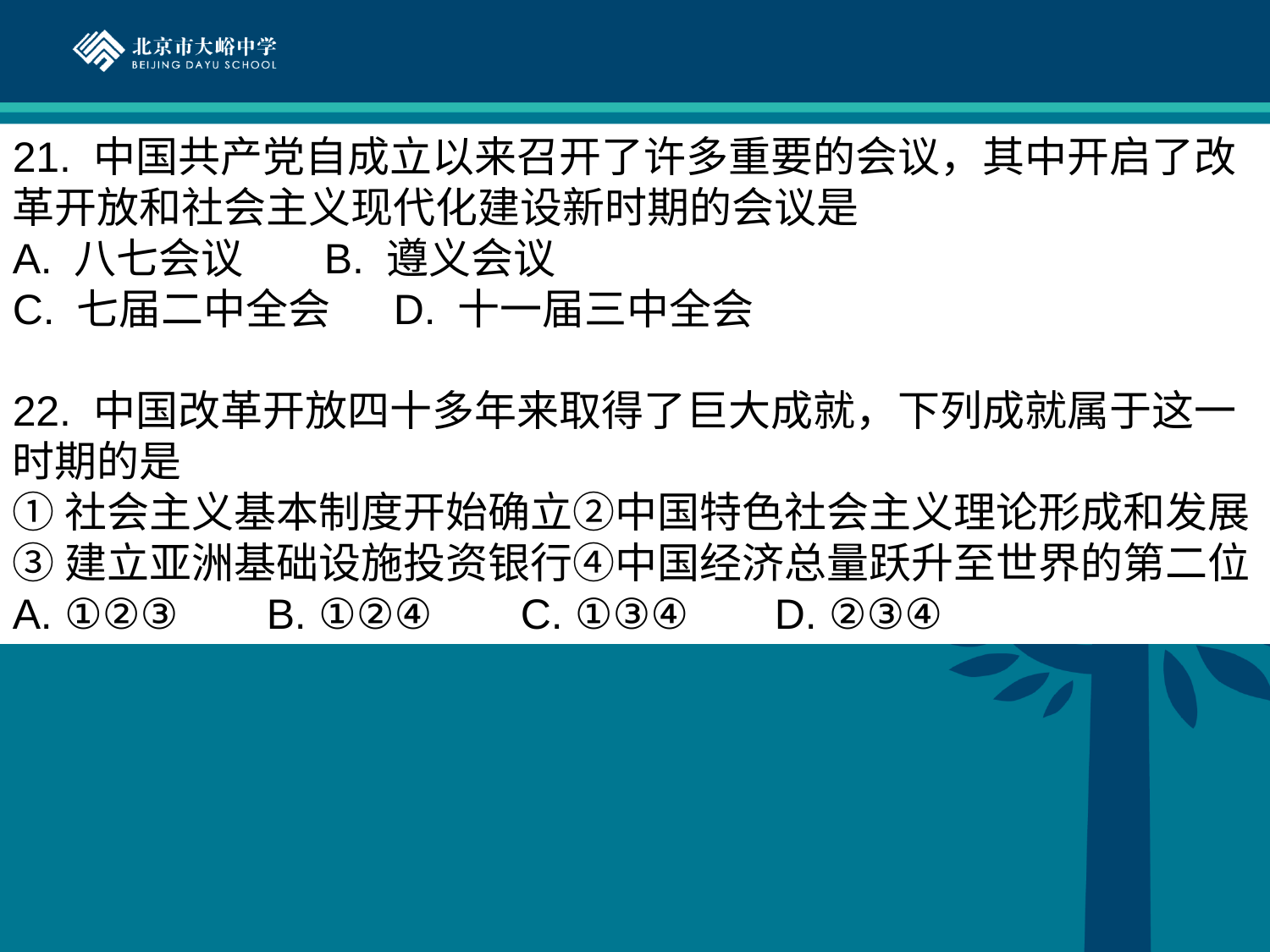

21. 中国共产党自成立以来召开了许多重要的会议，其中开启了改革开放和社会主义现代化建设新时期的会议是
A. 八七会议	     B. 遵义会议
C. 七届二中全会	D. 十一届三中全会

22. 中国改革开放四十多年来取得了巨大成就，下列成就属于这一时期的是
①社会主义基本制度开始确立②中国特色社会主义理论形成和发展
③建立亚洲基础设施投资银行④中国经济总量跃升至世界的第二位
A. ①②③	B. ①②④	C. ①③④	D. ②③④